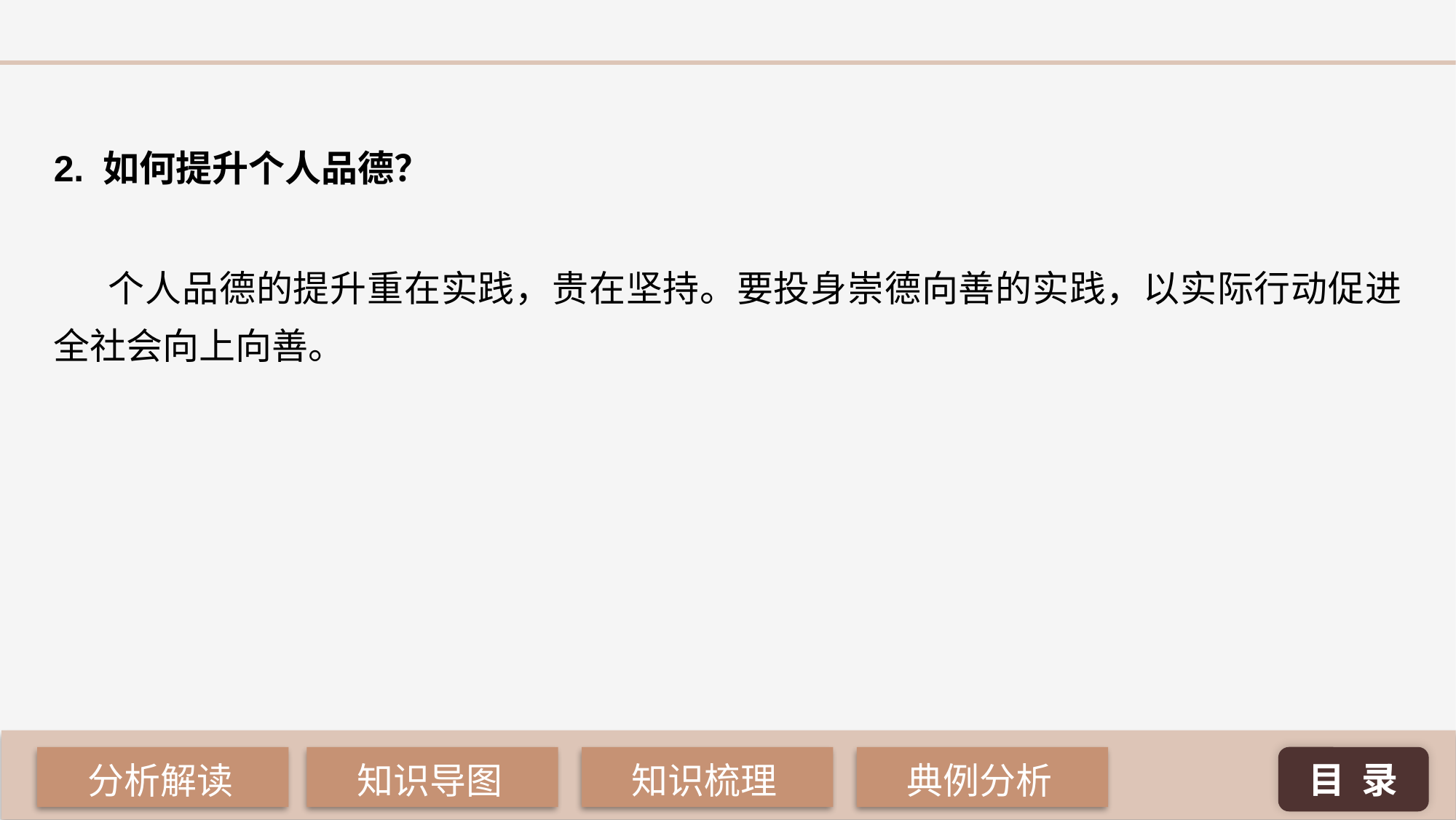

2. 如何提升个人品德？
个人品德的提升重在实践，贵在坚持。要投身崇德向善的实践，以实际行动促进全社会向上向善。